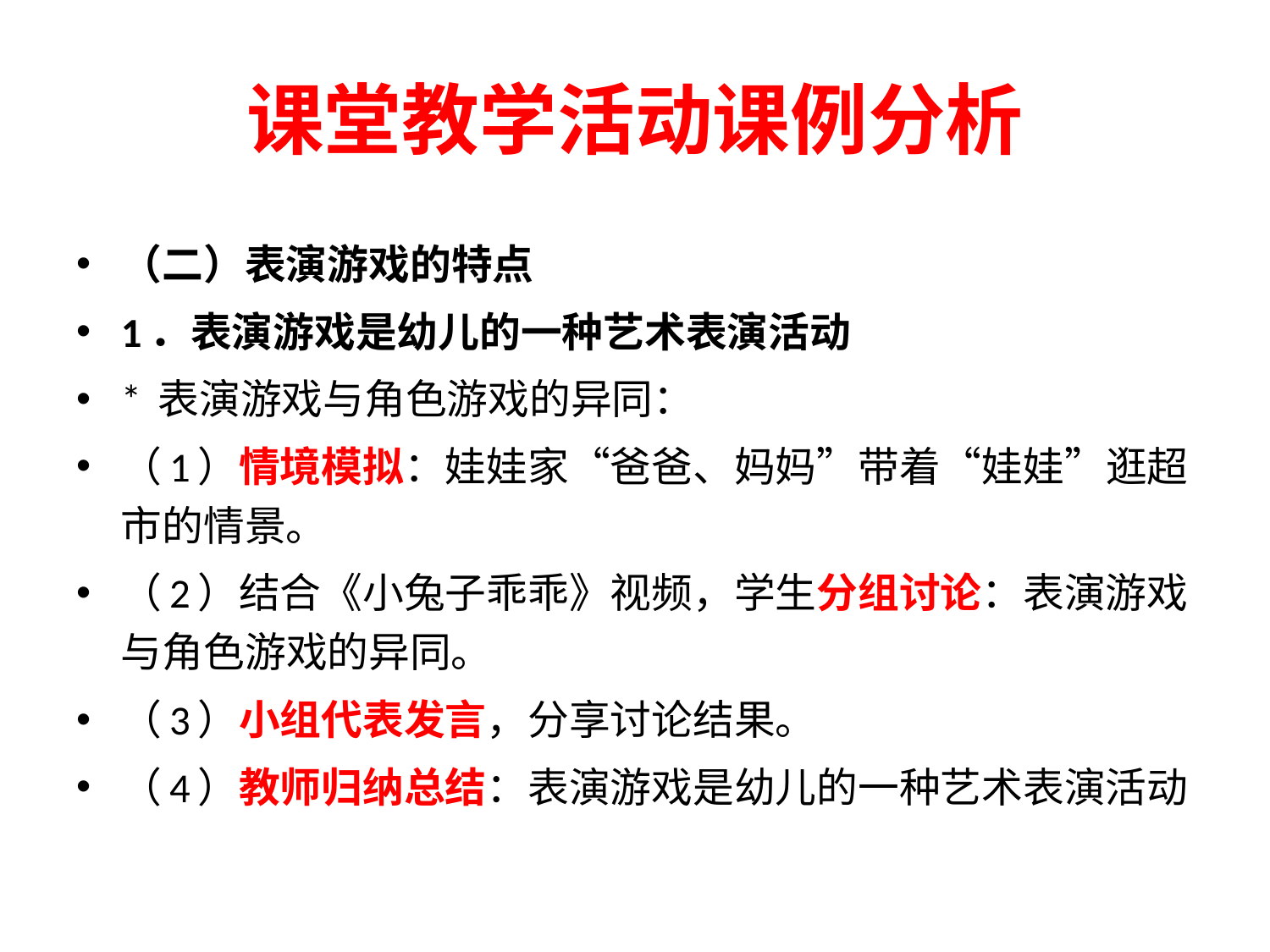

# 课堂教学活动课例分析
（二）表演游戏的特点
1．表演游戏是幼儿的一种艺术表演活动
* 表演游戏与角色游戏的异同：
（1）情境模拟：娃娃家“爸爸、妈妈”带着“娃娃”逛超市的情景。
（2）结合《小兔子乖乖》视频，学生分组讨论：表演游戏与角色游戏的异同。
（3）小组代表发言，分享讨论结果。
（4）教师归纳总结：表演游戏是幼儿的一种艺术表演活动